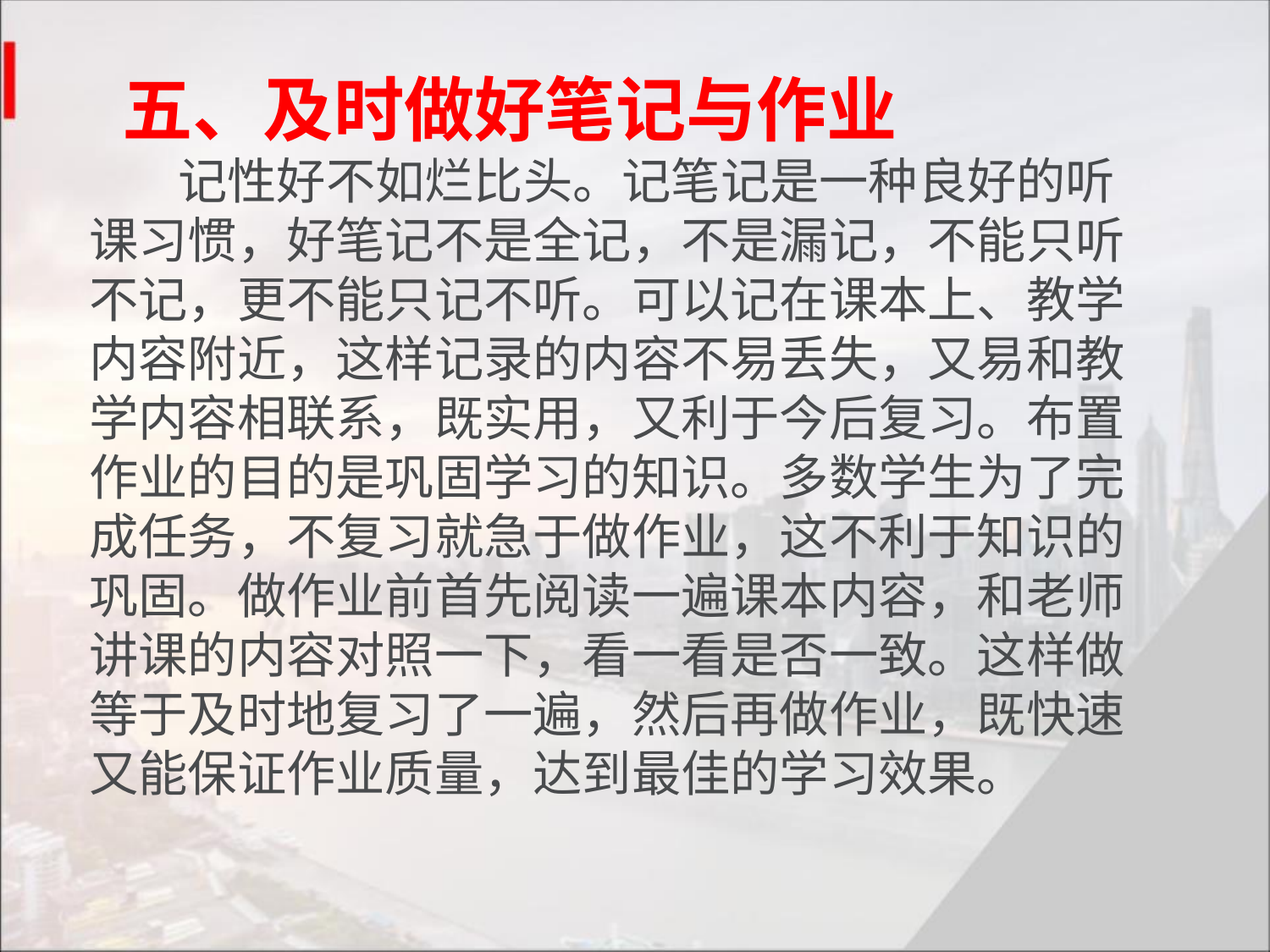

五、及时做好笔记与作业
       记性好不如烂比头。记笔记是一种良好的听课习惯，好笔记不是全记，不是漏记，不能只听不记，更不能只记不听。可以记在课本上、教学内容附近，这样记录的内容不易丢失，又易和教学内容相联系，既实用，又利于今后复习。布置作业的目的是巩固学习的知识。多数学生为了完成任务，不复习就急于做作业，这不利于知识的巩固。做作业前首先阅读一遍课本内容，和老师讲课的内容对照一下，看一看是否一致。这样做等于及时地复习了一遍，然后再做作业，既快速又能保证作业质量，达到最佳的学习效果。